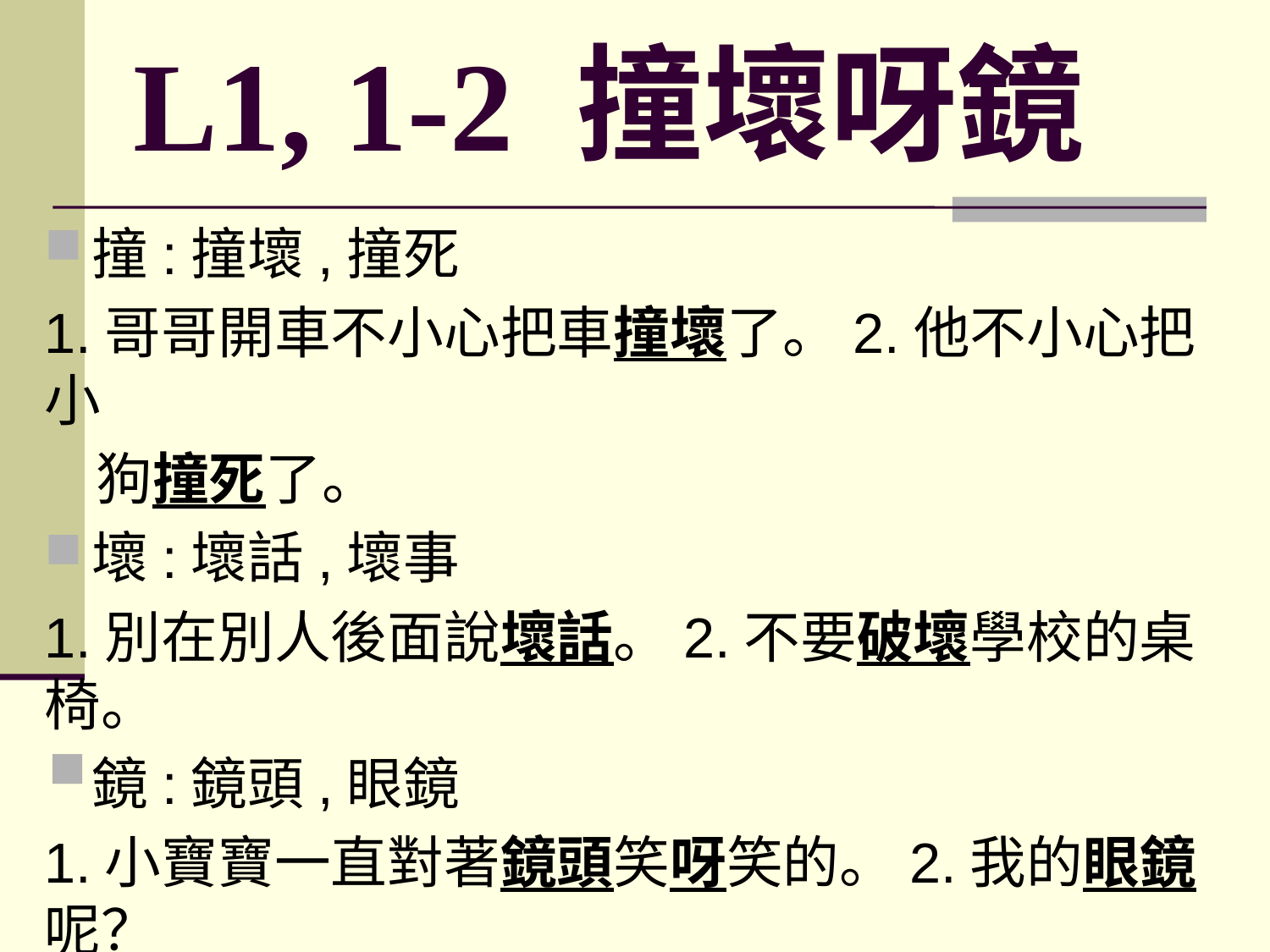

# L1, 1-2 撞壞呀鏡
撞:撞壞,撞死
1.哥哥開車不小心把車撞壞了。2.他不小心把小
   狗撞死了。
壞:壞話,壞事
1.別在別人後面說壞話。2.不要破壞學校的桌椅。
鏡:鏡頭,眼鏡
1.小寶寶一直對著鏡頭笑呀笑的。2.我的眼鏡呢？